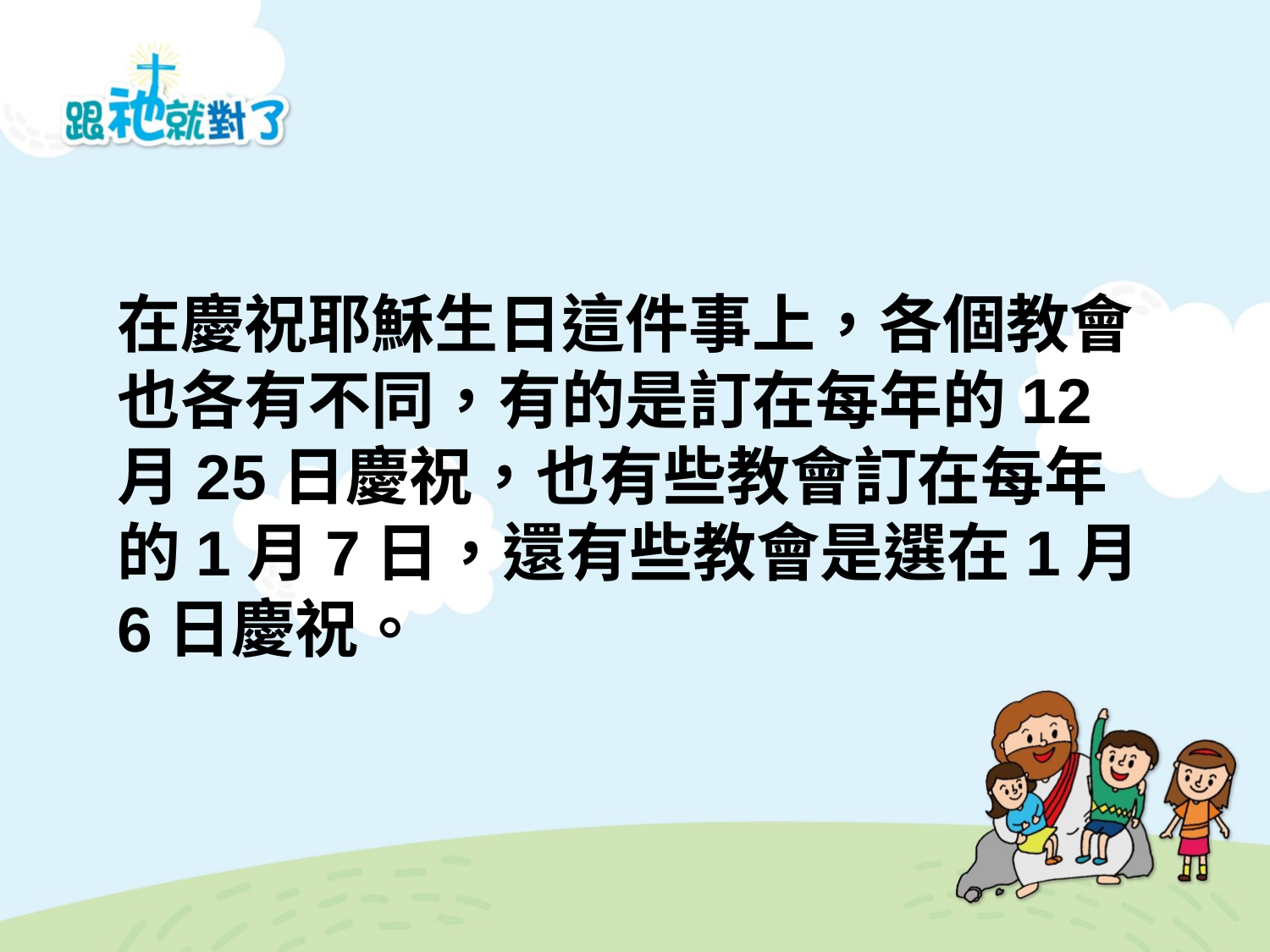

在慶祝耶穌生日這件事上，各個教會也各有不同，有的是訂在每年的12月25日慶祝，也有些教會訂在每年的1月7日，還有些教會是選在1月6日慶祝。